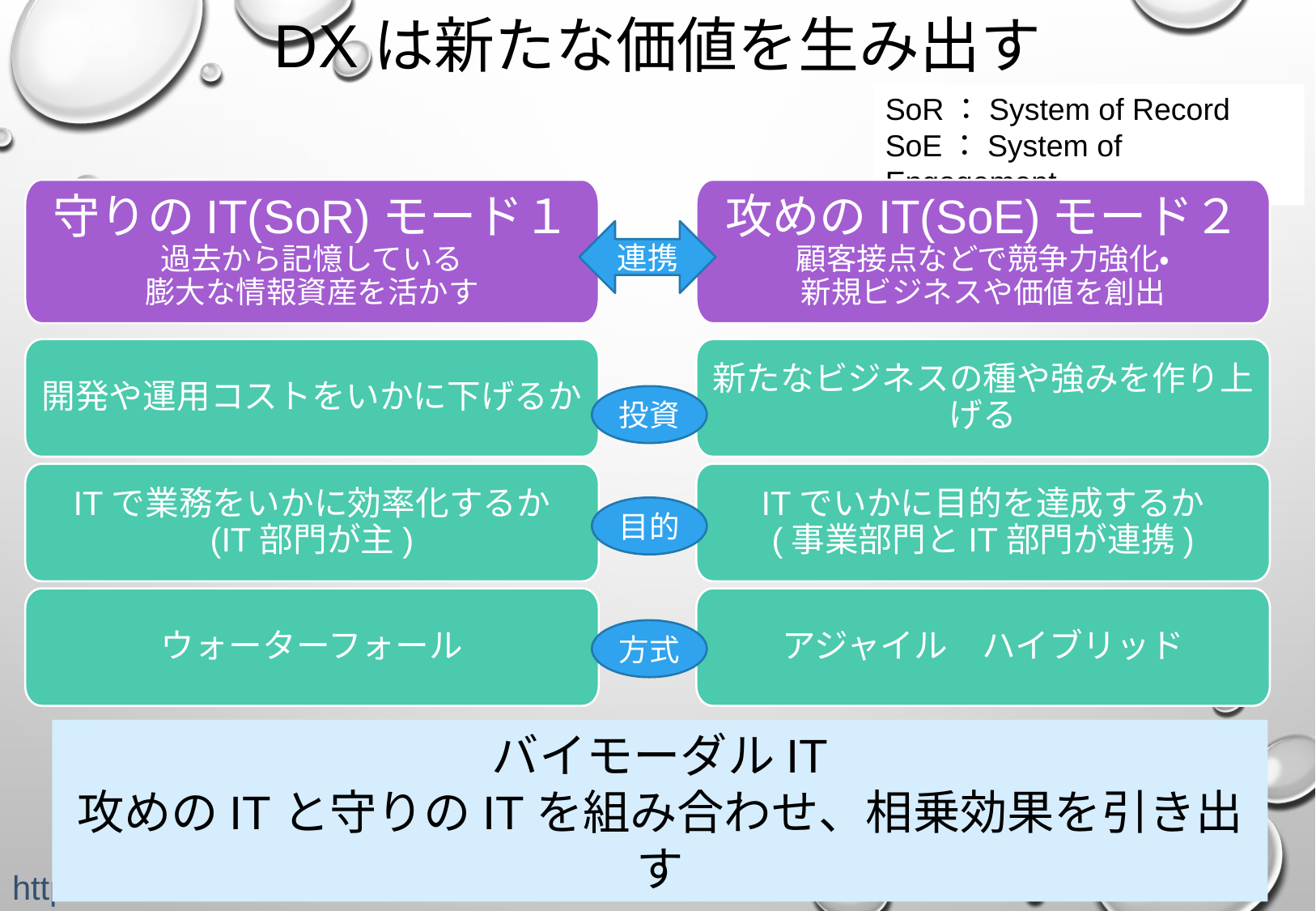

# DXは新たな価値を生み出す
両方を回しながら、速やかにモード２の比重を大きくしていく
SoR：System of Record
SoE：System of Engagement
守りのIT(SoR)モード１
過去から記憶している
膨大な情報資産を活かす

開発や運用コストをいかに下げるか
ITで業務をいかに効率化するか
(IT部門が主)
ウォーターフォール
攻めのIT(SoE)モード２
顧客接点などで競争力強化・
新規ビジネスや価値を創出

新たなビジネスの種や強みを作り上げる
ITでいかに目的を達成するか
(事業部門とIT部門が連携)
アジャイル　ハイブリッド
連携
投資
目的
方式
バイモーダルIT
攻めのITと守りのITを組み合わせ、相乗効果を引き出す
https://coredou.com/